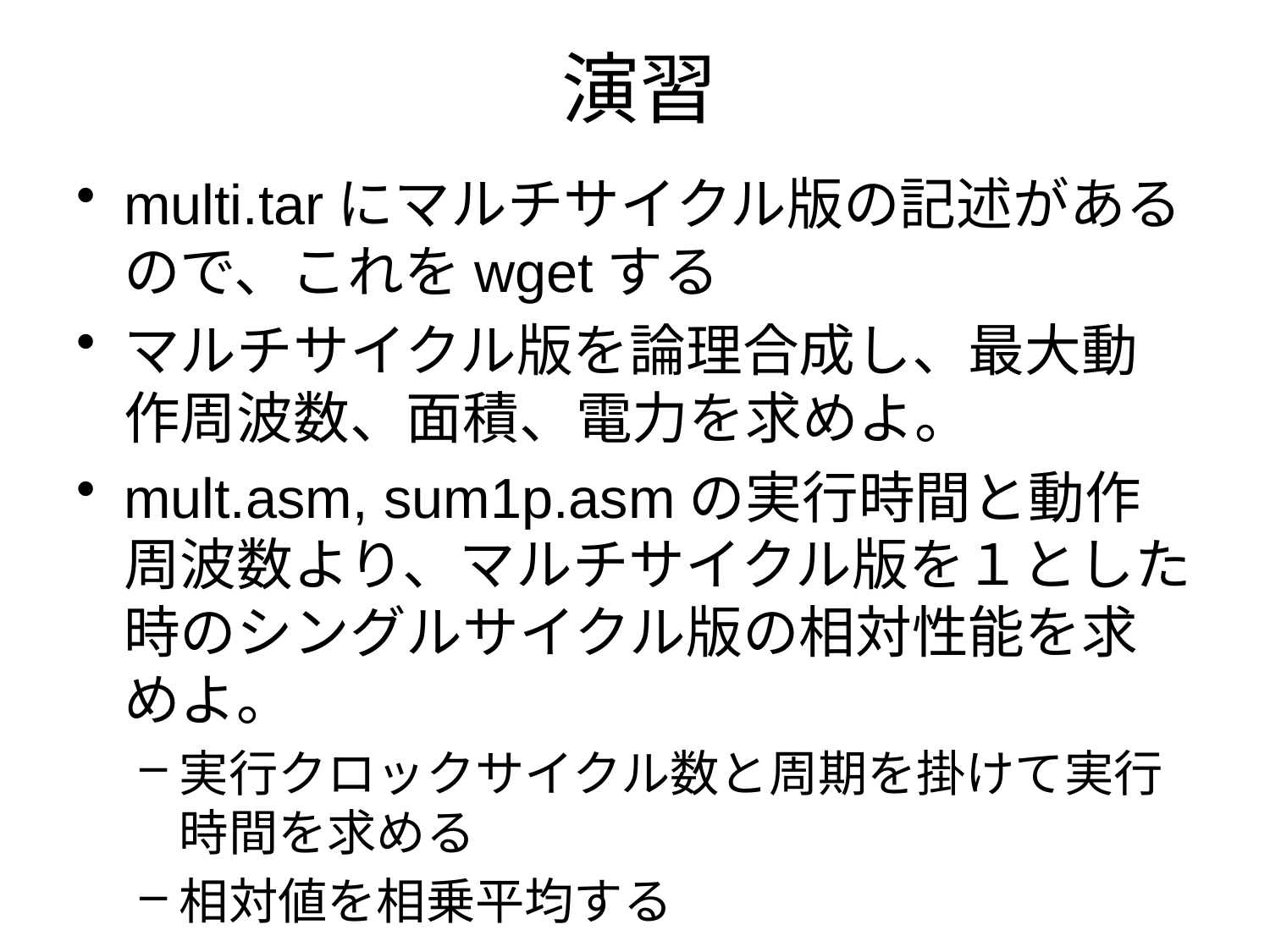

# 演習
multi.tarにマルチサイクル版の記述があるので、これをwgetする
マルチサイクル版を論理合成し、最大動作周波数、面積、電力を求めよ。
mult.asm, sum1p.asmの実行時間と動作周波数より、マルチサイクル版を１とした時のシングルサイクル版の相対性能を求めよ。
実行クロックサイクル数と周期を掛けて実行時間を求める
相対値を相乗平均する